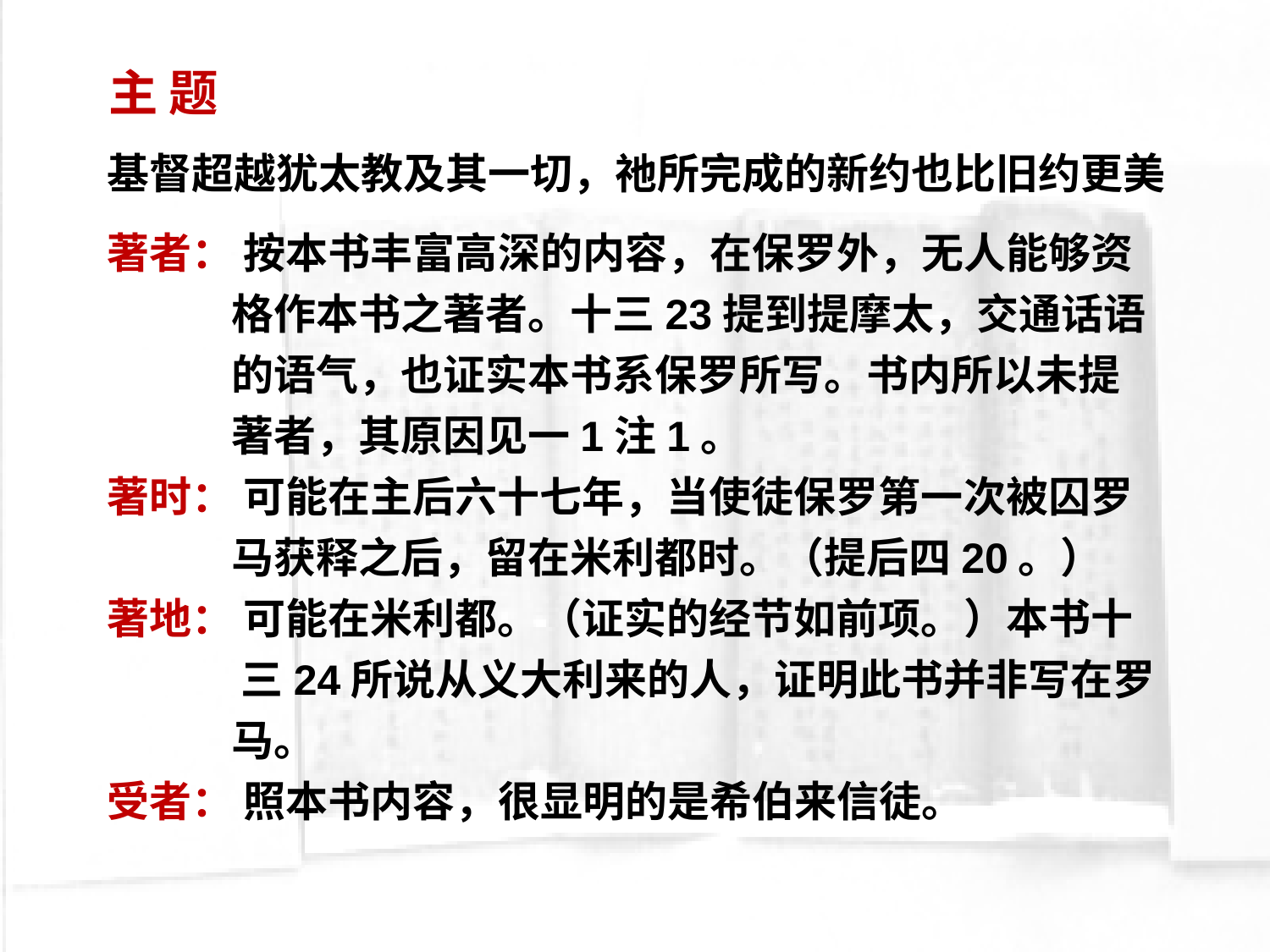

主 题
基督超越犹太教及其一切，祂所完成的新约也比旧约更美
著者： 按本书丰富高深的内容，在保罗外，无人能够资
            格作本书之著者。十三23提到提摩太，交通话语
            的语气，也证实本书系保罗所写。书内所以未提
            著者，其原因见一1注1。
著时： 可能在主后六十七年，当使徒保罗第一次被囚罗
            马获释之后，留在米利都时。（提后四20。）
著地： 可能在米利都。（证实的经节如前项。）本书十
             三24所说从义大利来的人，证明此书并非写在罗
            马。
受者： 照本书内容，很显明的是希伯来信徒。